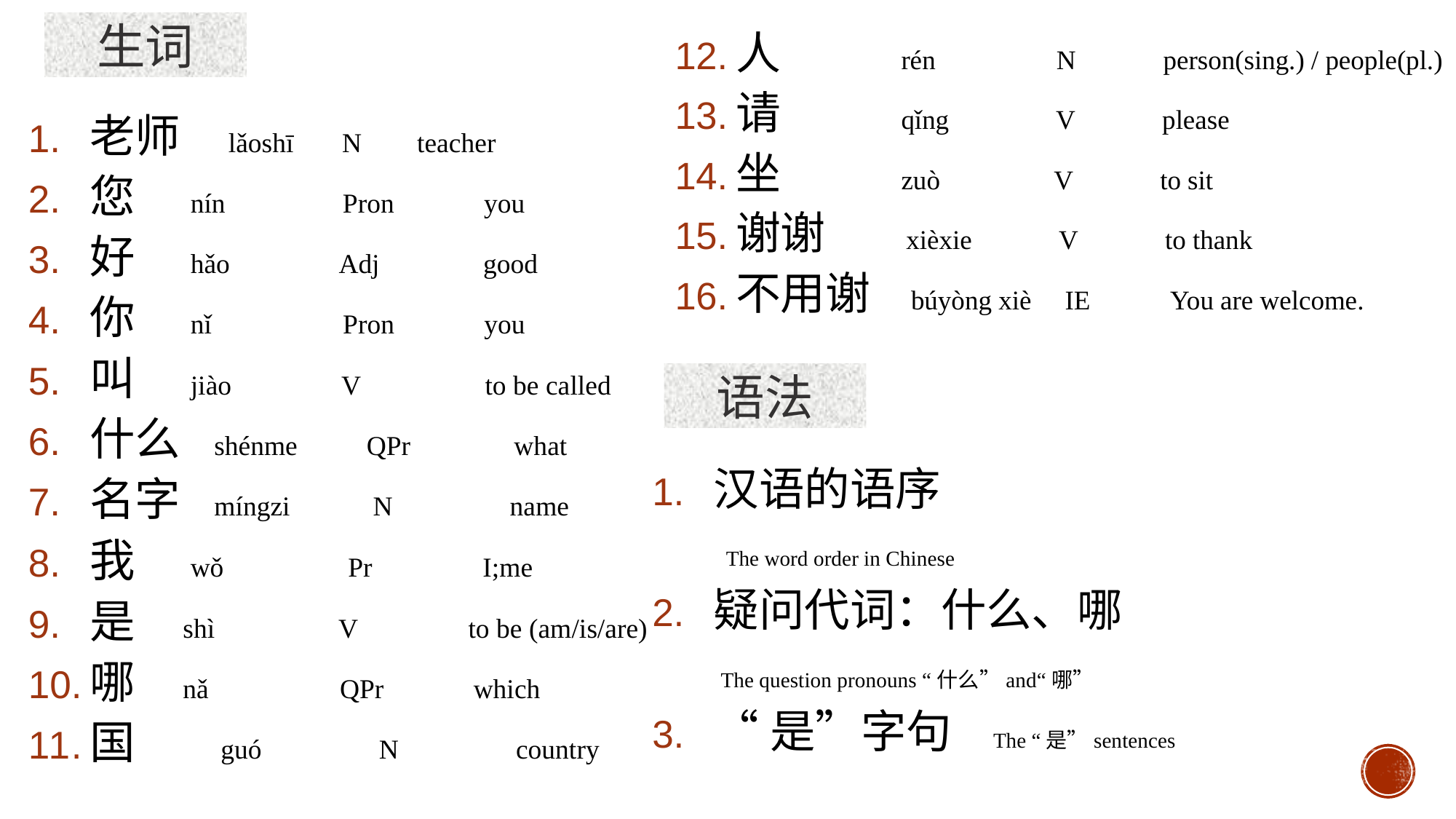

生词
人           rén                  N             person(sing.) / people(pl.)
请           qǐng                V             please
坐           zuò                 V             to sit
谢谢       xièxie             V             to thank
不用谢   búyòng xiè     IE            You are welcome.
老师         lǎoshī       N        teacher
您    nín                 Pron             you
好    hǎo                Adj               good
你    nǐ                   Pron             you
叫    jiào                V                  to be called
什么  shénme          QPr               what
名字  míngzi            N                 name
我    wǒ                  Pr                I;me
是         shì                  V                to be (am/is/are)
哪         nǎ                   QPr             which
国                 guó                 N                 country

语法
汉语的语序
       The word order in Chinese
疑问代词：什么、哪
      The question pronouns “什么”and“哪”
“是”字句   The “是”sentences